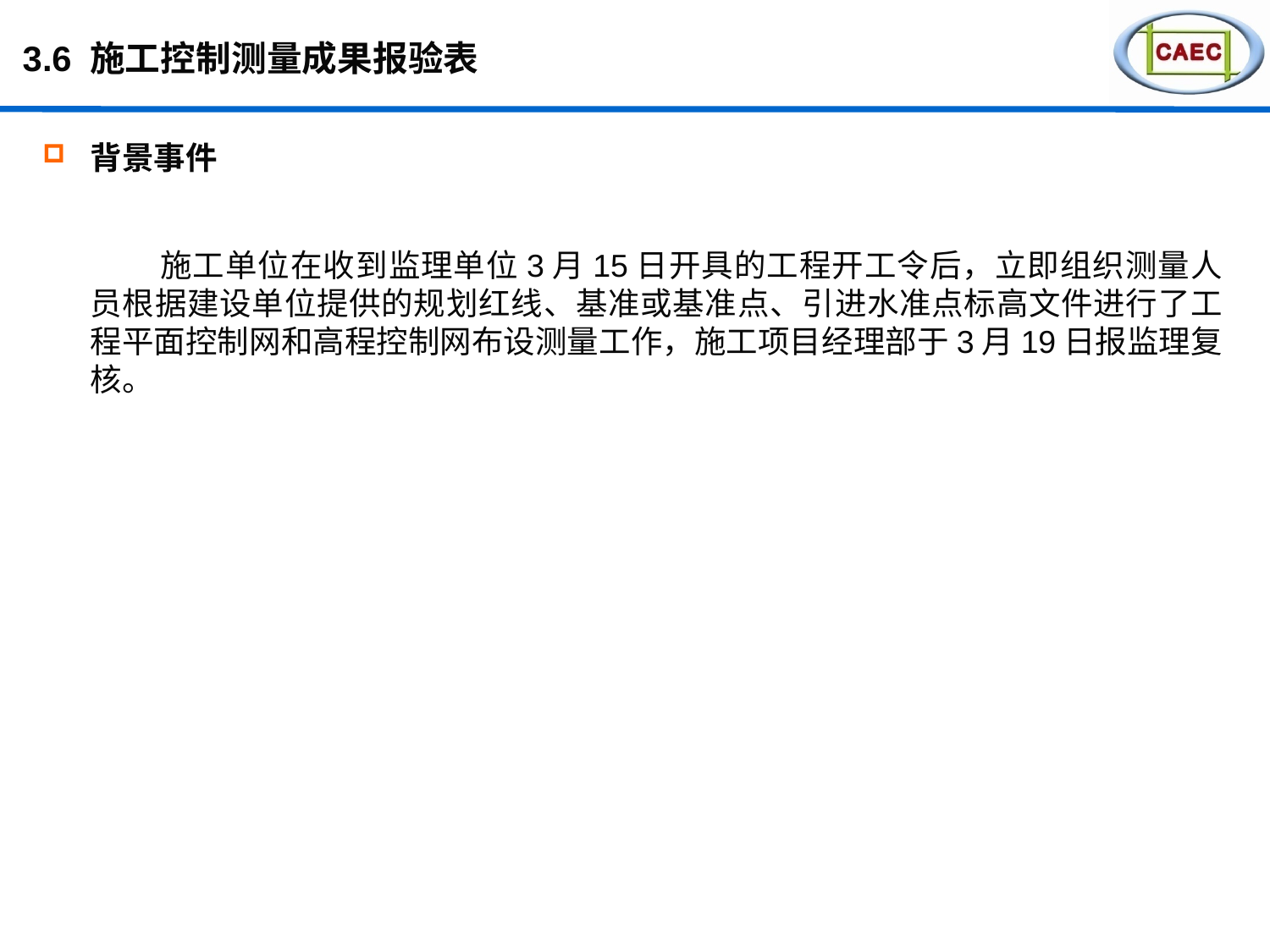

# 3.6 施工控制测量成果报验表
背景事件

施工单位在收到监理单位3月15日开具的工程开工令后，立即组织测量人员根据建设单位提供的规划红线、基准或基准点、引进水准点标高文件进行了工程平面控制网和高程控制网布设测量工作，施工项目经理部于3月19日报监理复核。